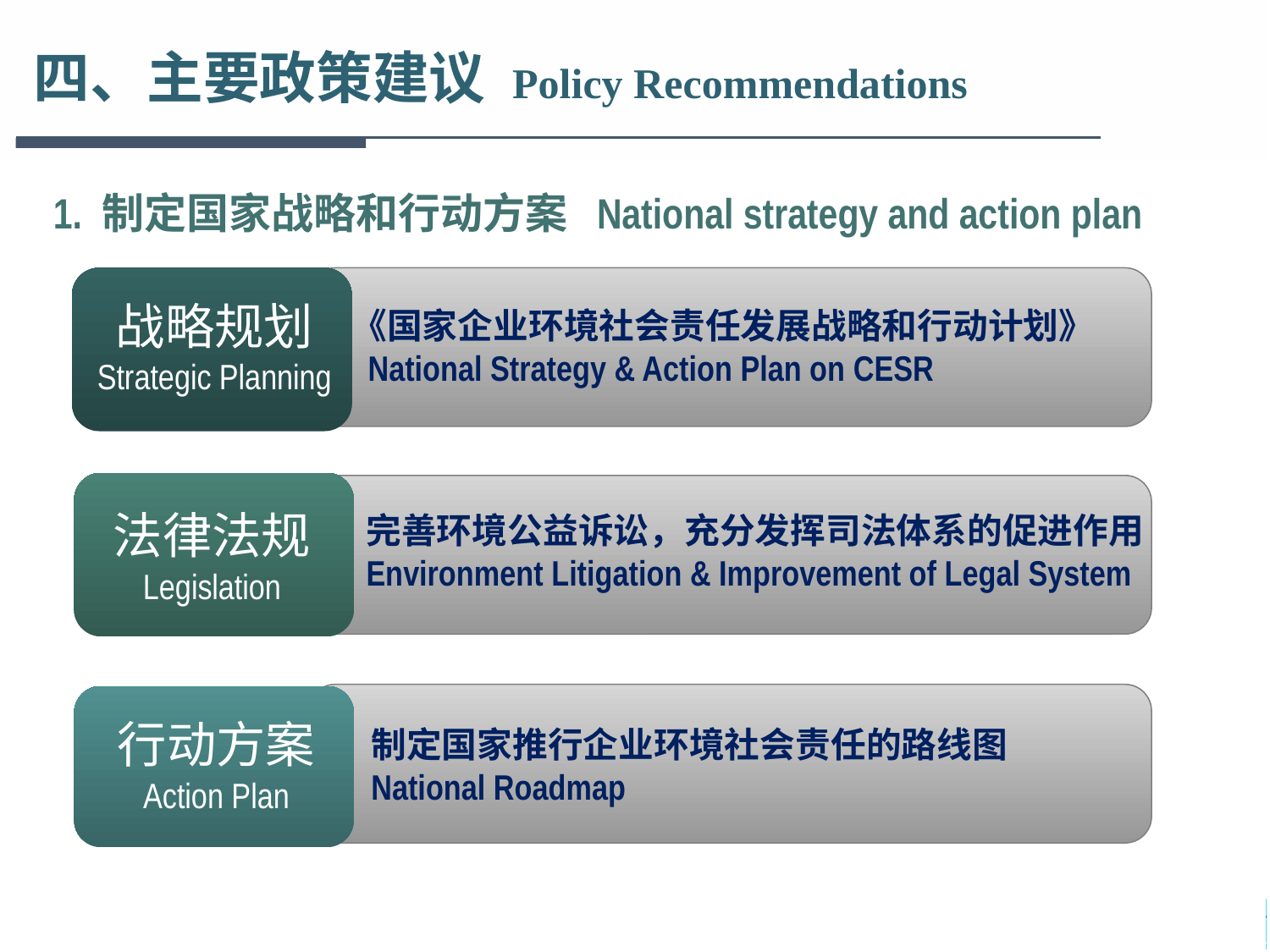

# 四、主要政策建议 Policy Recommendations
1. 制定国家战略和行动方案  National strategy and action plan

战略规划
Strategic Planning
《国家企业环境社会责任发展战略和行动计划》
  National Strategy & Action Plan on CESR

法律法规
Legislation
完善环境公益诉讼，充分发挥司法体系的促进作用
Environment Litigation & Improvement of Legal System

行动方案
Action Plan
制定国家推行企业环境社会责任的路线图
National Roadmap